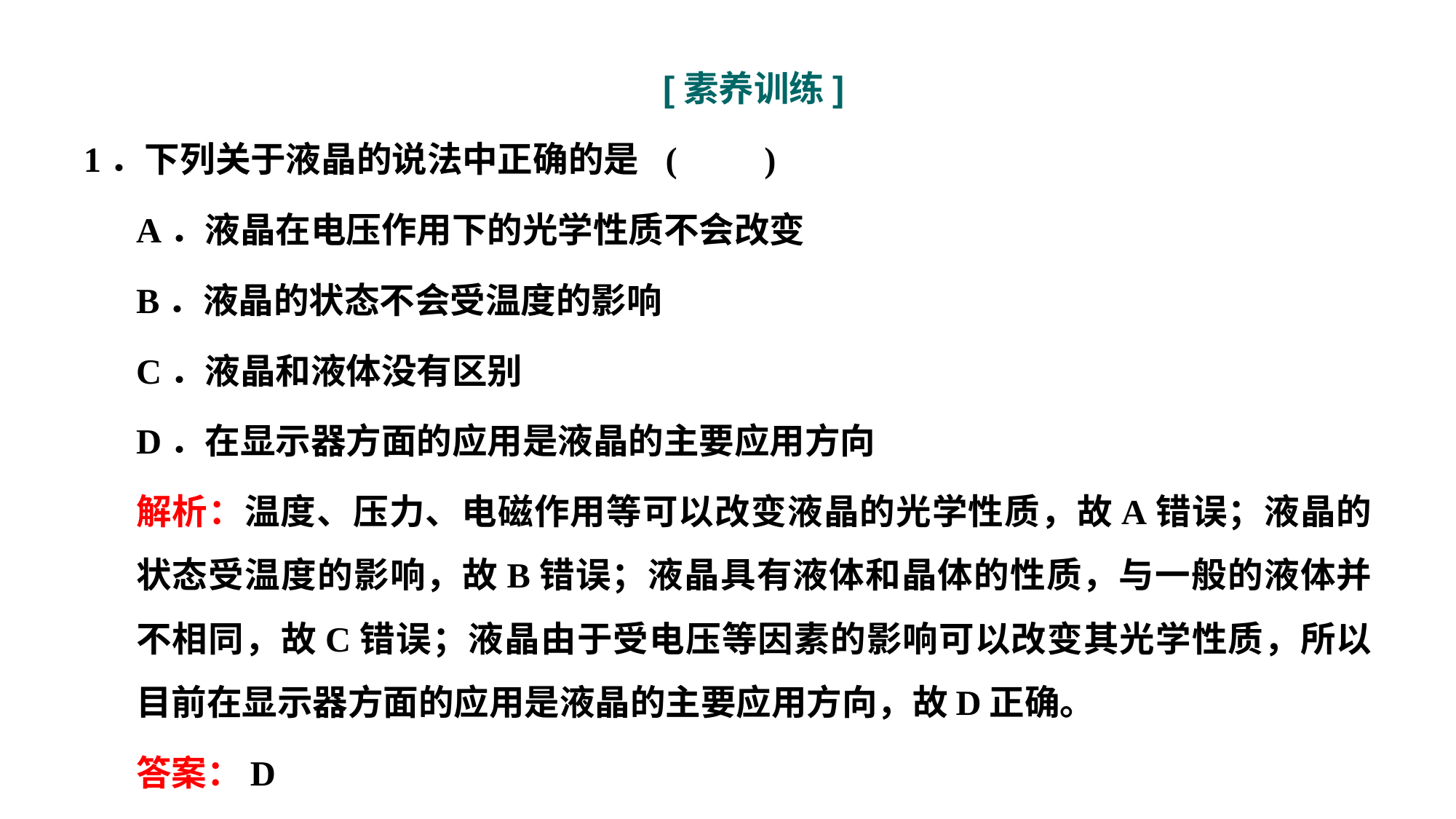

[素养训练]
1．下列关于液晶的说法中正确的是						(　　)
A．液晶在电压作用下的光学性质不会改变
B．液晶的状态不会受温度的影响
C．液晶和液体没有区别
D．在显示器方面的应用是液晶的主要应用方向
解析：温度、压力、电磁作用等可以改变液晶的光学性质，故A错误；液晶的状态受温度的影响，故B错误；液晶具有液体和晶体的性质，与一般的液体并不相同，故C错误；液晶由于受电压等因素的影响可以改变其光学性质，所以目前在显示器方面的应用是液晶的主要应用方向，故D正确。
答案：D